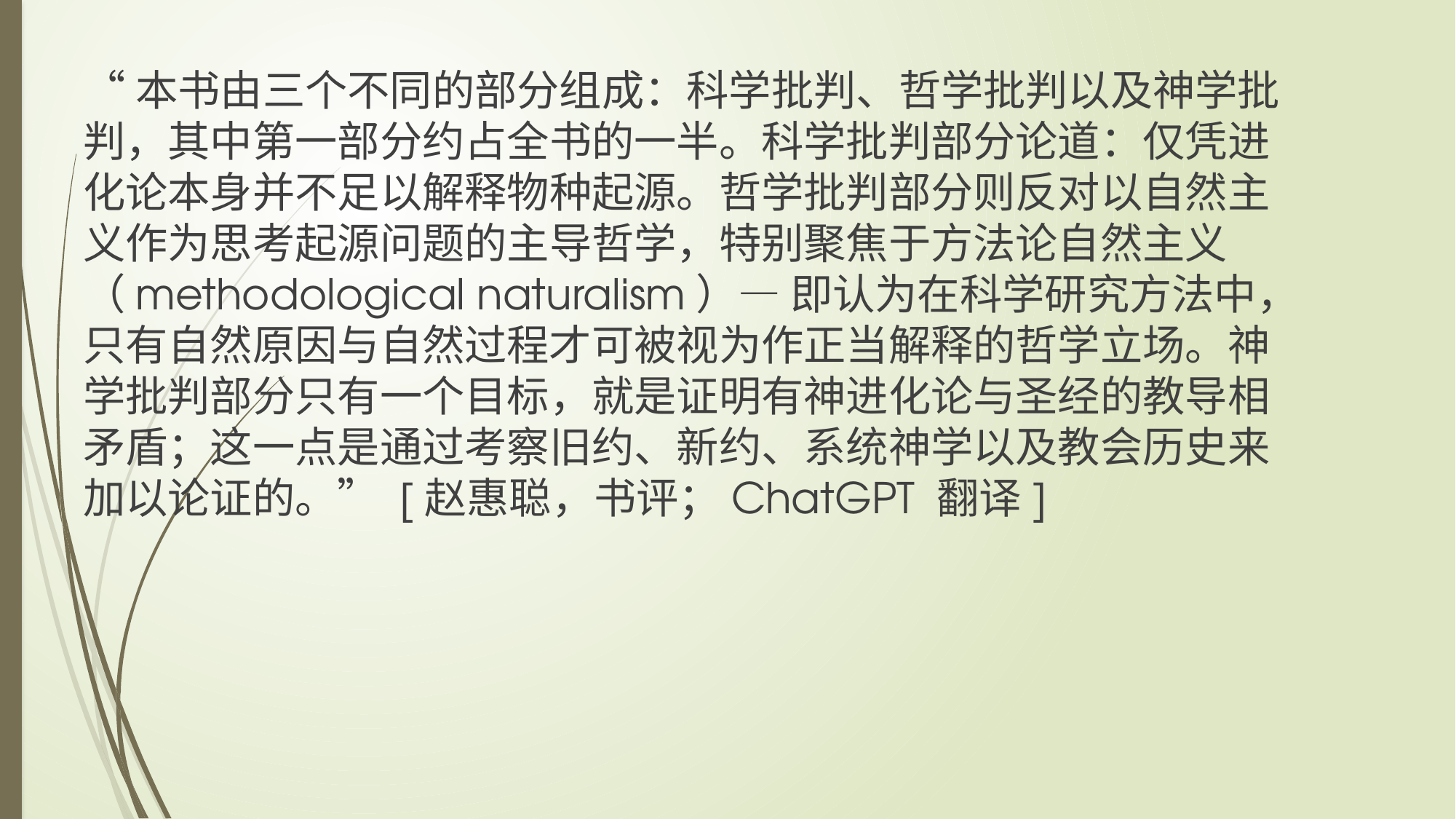

“本书由三个不同的部分组成：科学批判、哲学批判以及神学批判，其中第一部分约占全书的一半。科学批判部分论道：仅凭进化论本身并不足以解释物种起源。哲学批判部分则反对以自然主义作为思考起源问题的主导哲学，特别聚焦于方法论自然主义 （methodological naturalism）— 即认为在科学研究方法中，只有自然原因与自然过程才可被视为作正当解释的哲学立场。神学批判部分只有一个目标，就是证明有神进化论与圣经的教导相矛盾；这一点是通过考察旧约、新约、系统神学以及教会历史来加以论证的。” [赵惠聪，书评；ChatGPT 翻译]